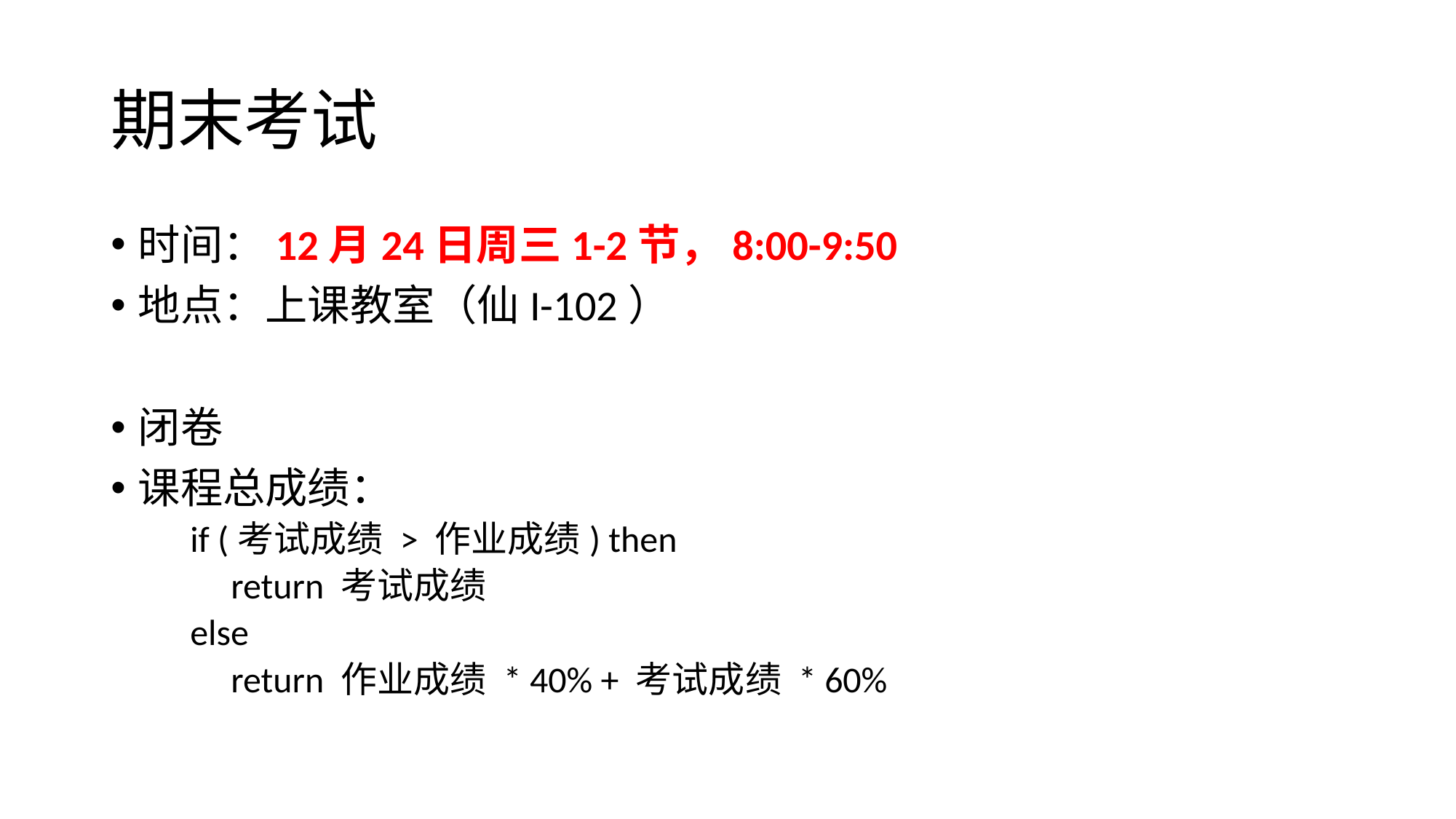

# 期末考试
时间：12月24日周三1-2节，8:00-9:50
地点：上课教室（仙I-102）

闭卷
课程总成绩：
   if (考试成绩 > 作业成绩) then
        return 考试成绩
   else
        return 作业成绩 * 40% + 考试成绩 * 60%